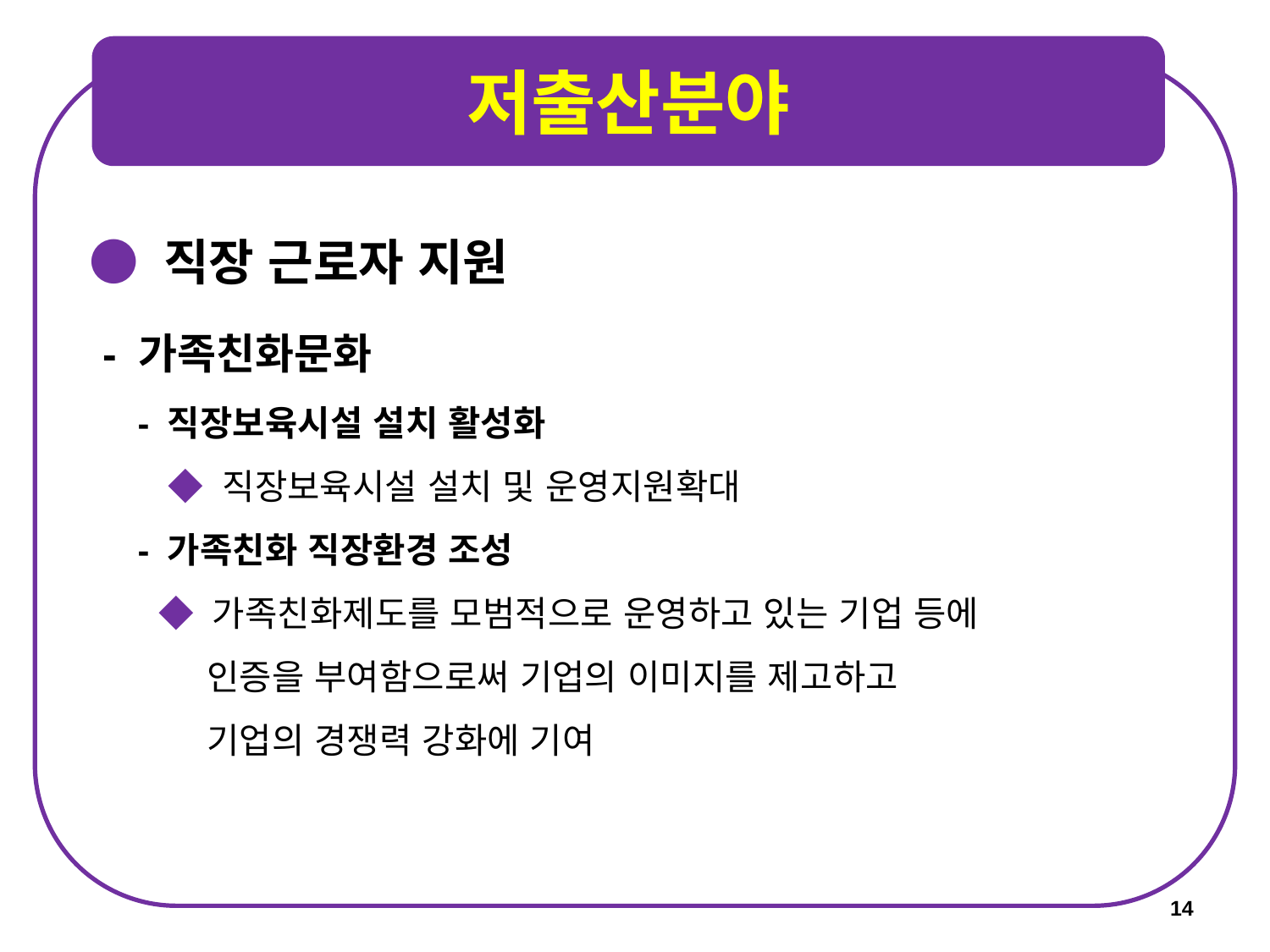

저출산분야
● 직장 근로자 지원
 - 가족친화문화
     - 직장보육시설 설치 활성화
        ◆ 직장보육시설 설치 및 운영지원확대
     - 가족친화 직장환경 조성
       ◆ 가족친화제도를 모범적으로 운영하고 있는 기업 등에
           인증을 부여함으로써 기업의 이미지를 제고하고
           기업의 경쟁력 강화에 기여
14